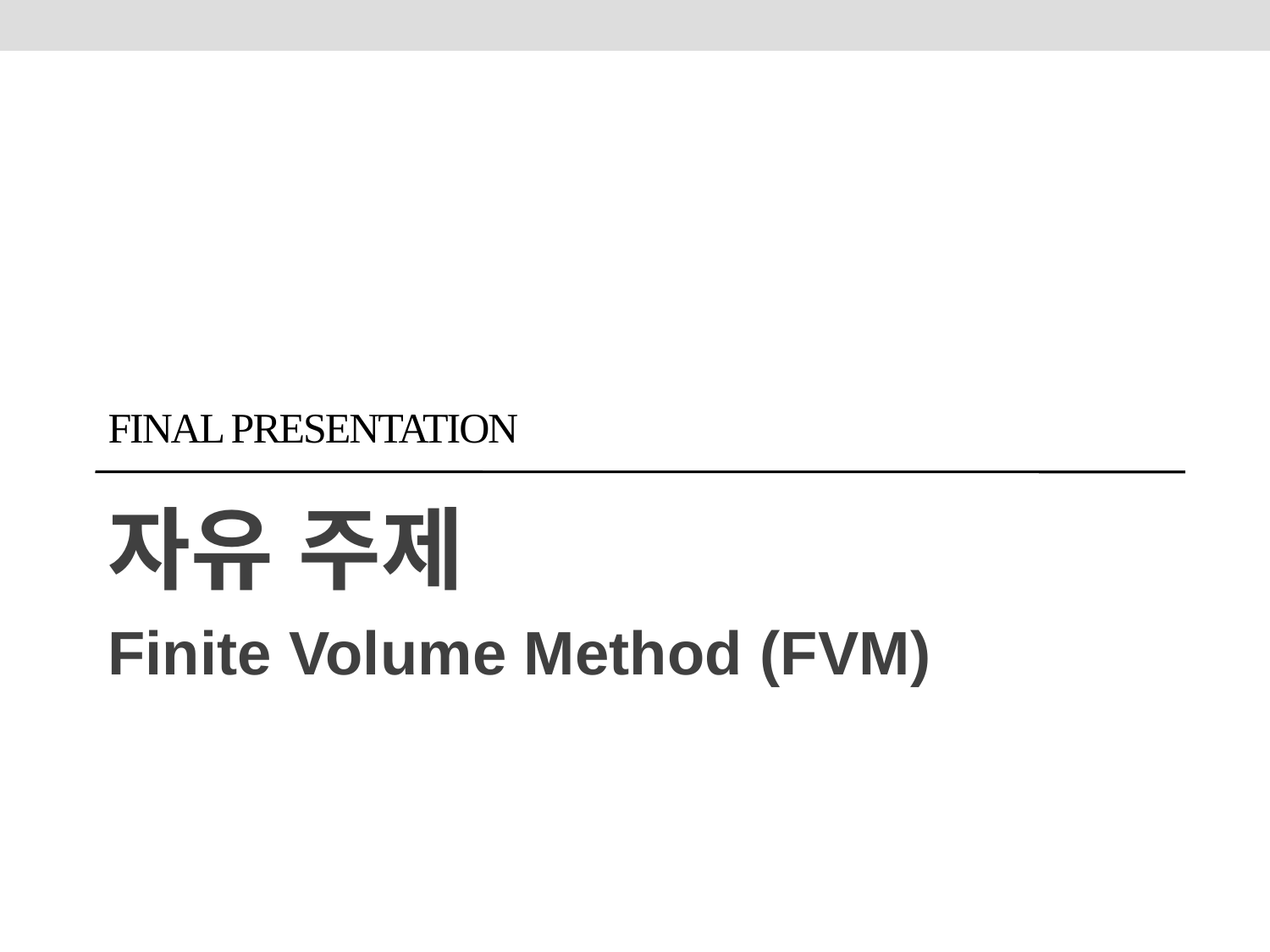

# Final Presentation
자유 주제
Finite Volume Method (FVM)